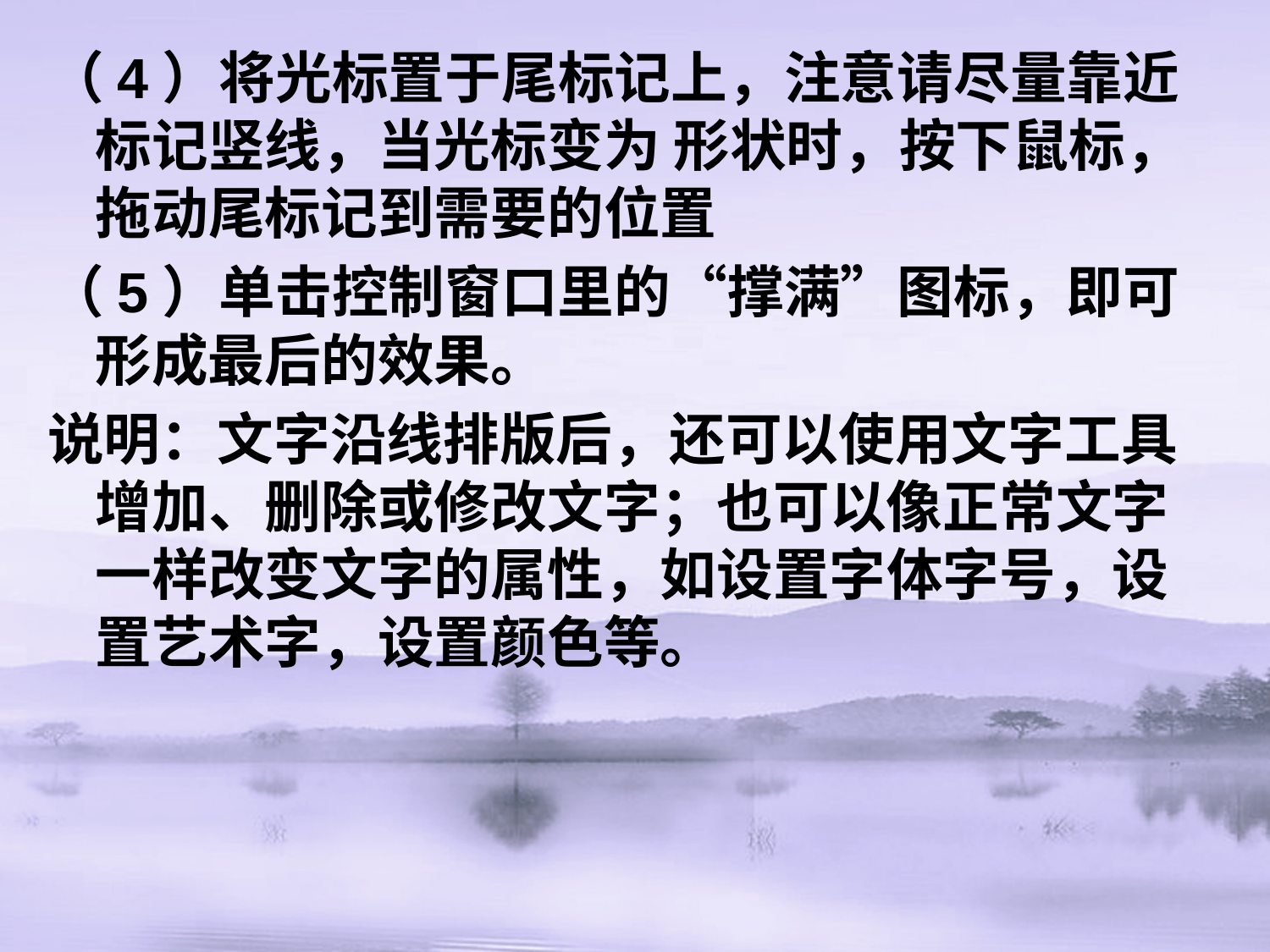

（4）将光标置于尾标记上，注意请尽量靠近标记竖线，当光标变为 形状时，按下鼠标，拖动尾标记到需要的位置
（5）单击控制窗口里的“撑满”图标，即可形成最后的效果。
说明：文字沿线排版后，还可以使用文字工具增加、删除或修改文字；也可以像正常文字一样改变文字的属性，如设置字体字号，设置艺术字，设置颜色等。